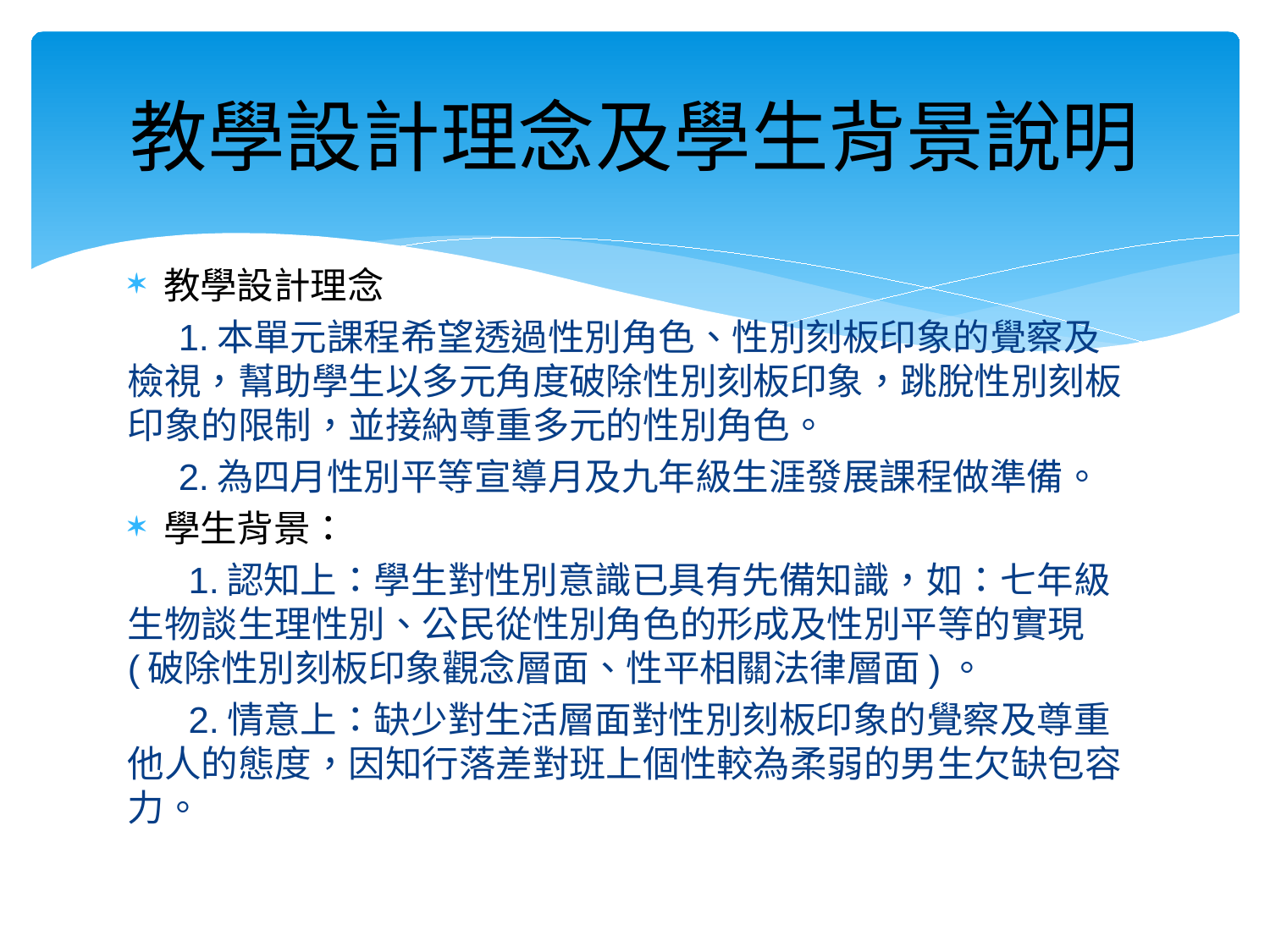

# 教學設計理念及學生背景說明
教學設計理念
     1.本單元課程希望透過性別角色、性別刻板印象的覺察及檢視，幫助學生以多元角度破除性別刻板印象，跳脫性別刻板印象的限制，並接納尊重多元的性別角色。
     2.為四月性別平等宣導月及九年級生涯發展課程做準備。
學生背景：
      1.認知上：學生對性別意識已具有先備知識，如：七年級生物談生理性別、公民從性別角色的形成及性別平等的實現(破除性別刻板印象觀念層面、性平相關法律層面)。
      2.情意上：缺少對生活層面對性別刻板印象的覺察及尊重他人的態度，因知行落差對班上個性較為柔弱的男生欠缺包容力。